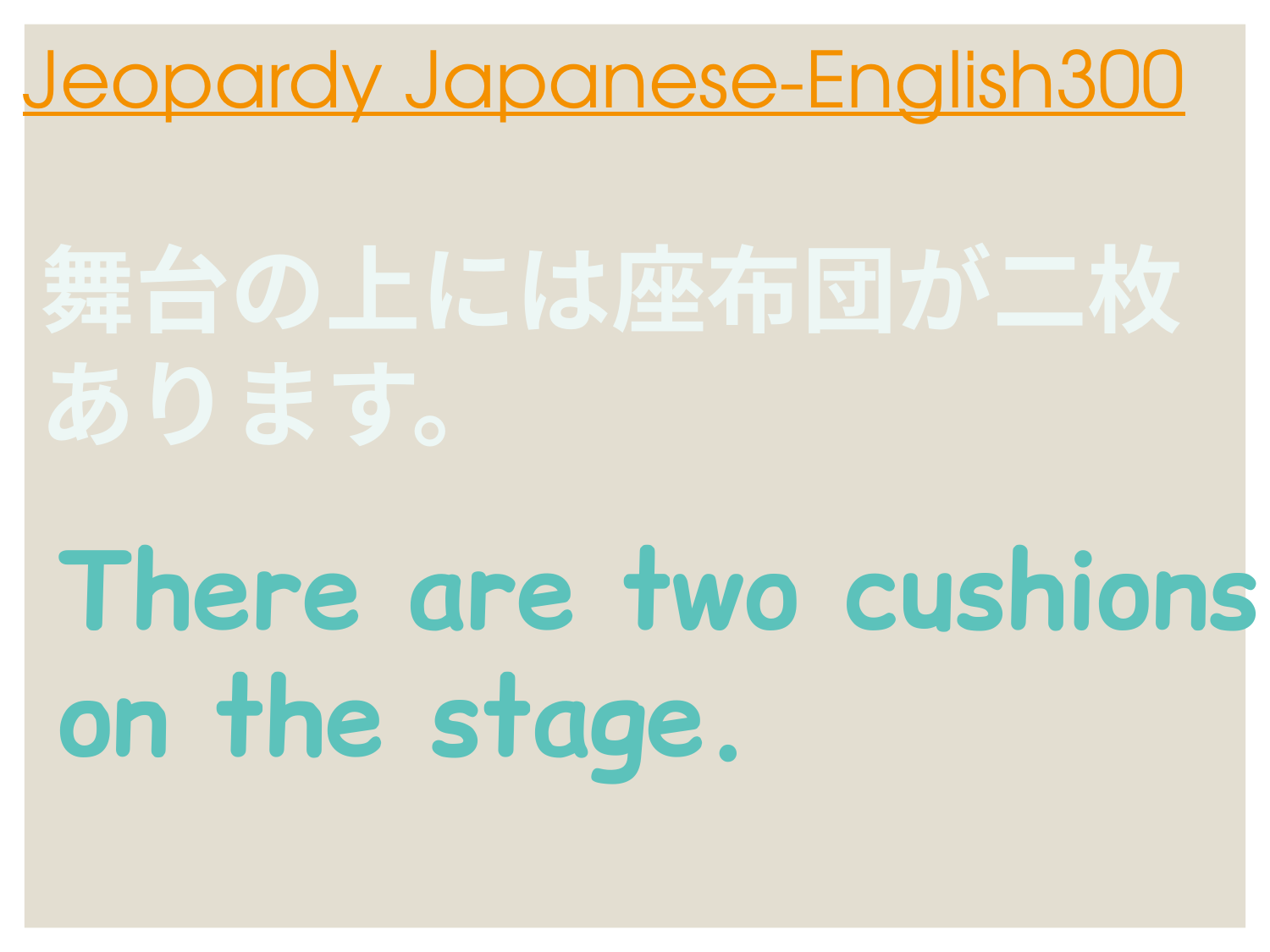

# Jeopardy Japanese-English300
舞台の上には座布団が二枚あります。
There are two cushions on the stage.